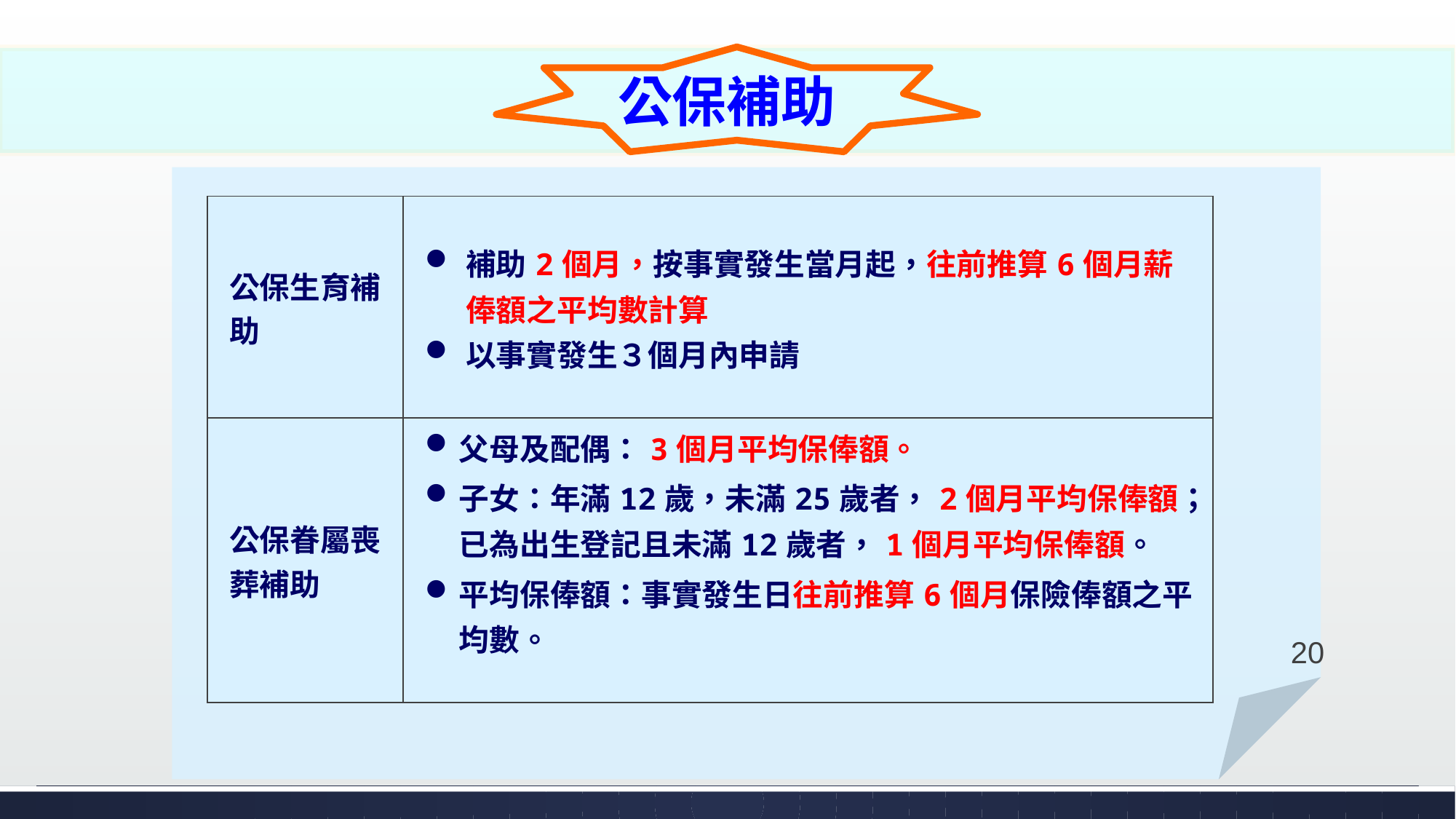

公保補助

| 公保生育補 助 | 補助2個月，按事實發生當月起，往前推算6個月薪俸額之平均數計算 以事實發生３個月內申請 |
| --- | --- |
| 公保眷屬喪葬補助 | 父母及配偶：3個月平均保俸額。 子女：年滿12歲，未滿25歲者，2個月平均保俸額；已為出生登記且未滿12歲者，1個月平均保俸額。 平均保俸額：事實發生日往前推算6個月保險俸額之平均數。 |

#
20